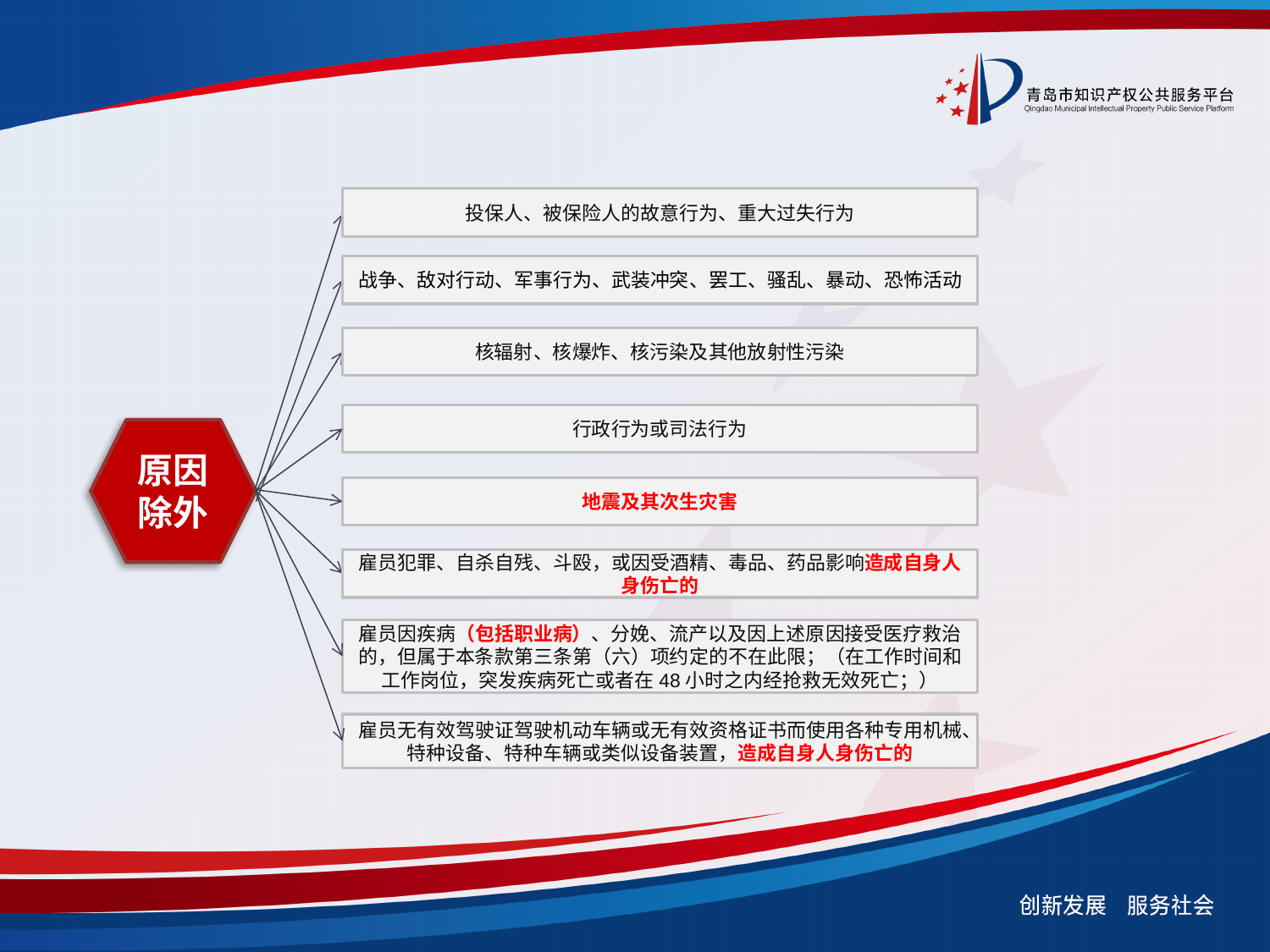

投保人、被保险人的故意行为、重大过失行为
战争、敌对行动、军事行为、武装冲突、罢工、骚乱、暴动、恐怖活动
核辐射、核爆炸、核污染及其他放射性污染
行政行为或司法行为
原因除外
地震及其次生灾害
雇员犯罪、自杀自残、斗殴，或因受酒精、毒品、药品影响造成自身人身伤亡的
雇员因疾病（包括职业病）、分娩、流产以及因上述原因接受医疗救治的，但属于本条款第三条第（六）项约定的不在此限；（在工作时间和工作岗位，突发疾病死亡或者在48小时之内经抢救无效死亡；）
雇员无有效驾驶证驾驶机动车辆或无有效资格证书而使用各种专用机械、特种设备、特种车辆或类似设备装置，造成自身人身伤亡的